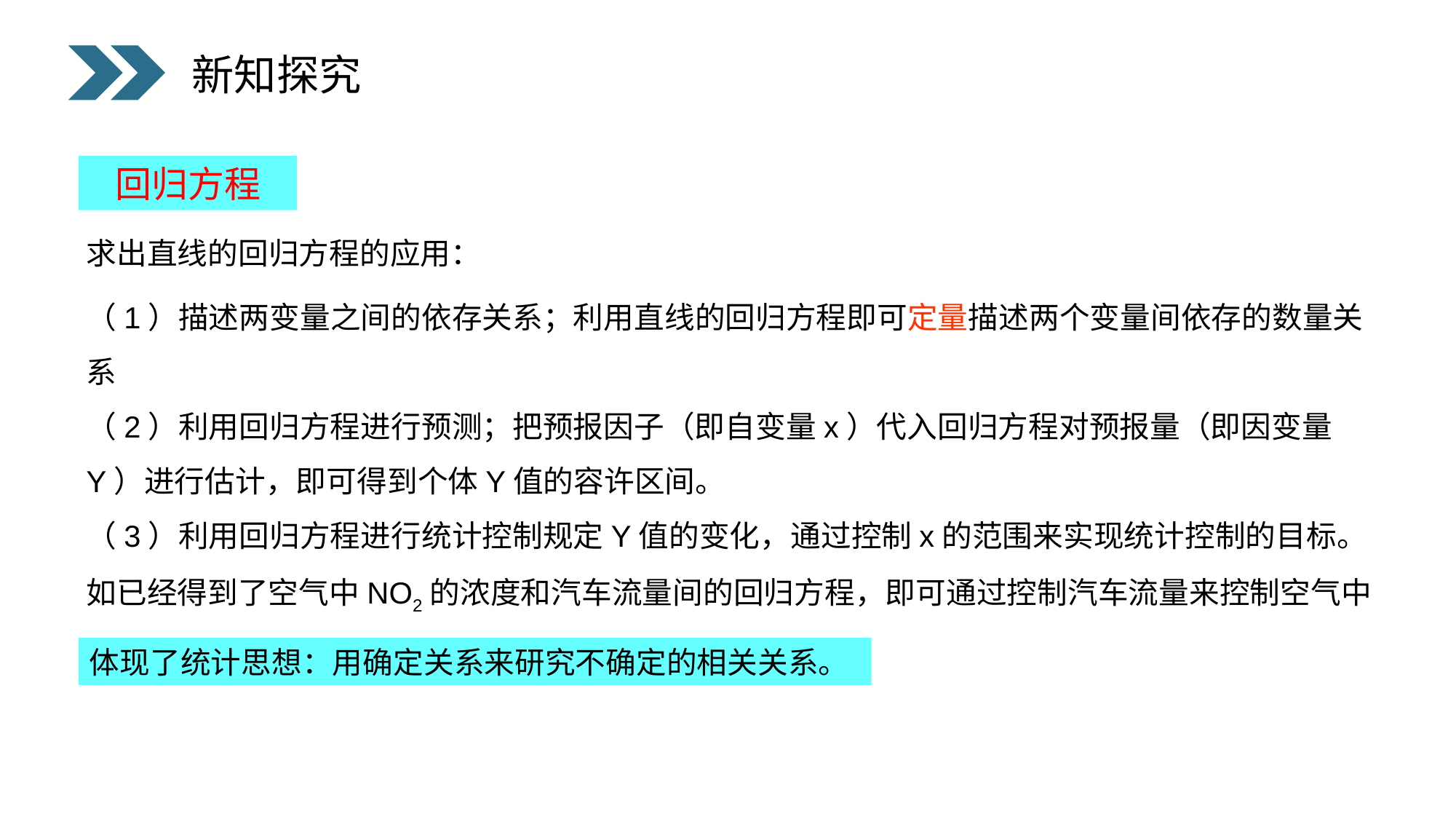

新知探究
回归方程
求出直线的回归方程的应用：
（1）描述两变量之间的依存关系；利用直线的回归方程即可定量描述两个变量间依存的数量关系
（2）利用回归方程进行预测；把预报因子（即自变量x）代入回归方程对预报量（即因变量Y）进行估计，即可得到个体Y值的容许区间。
（3）利用回归方程进行统计控制规定Y值的变化，通过控制x的范围来实现统计控制的目标。如已经得到了空气中NO2的浓度和汽车流量间的回归方程，即可通过控制汽车流量来控制空气中NO2的浓度。
体现了统计思想：用确定关系来研究不确定的相关关系。